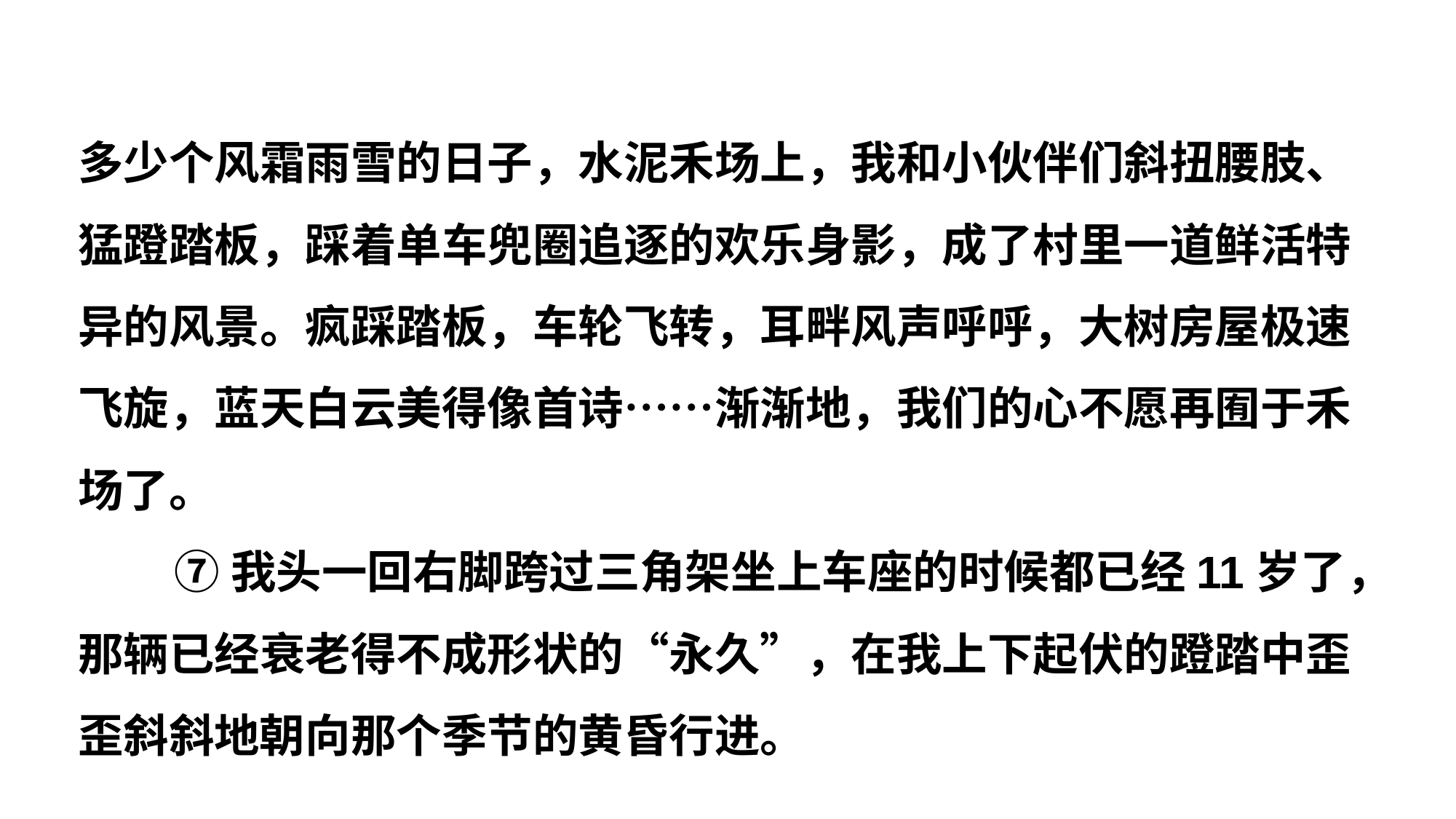

多少个风霜雨雪的日子，水泥禾场上，我和小伙伴们斜扭腰肢、猛蹬踏板，踩着单车兜圈追逐的欢乐身影，成了村里一道鲜活特异的风景。疯踩踏板，车轮飞转，耳畔风声呼呼，大树房屋极速飞旋，蓝天白云美得像首诗⋯⋯渐渐地，我们的心不愿再囿于禾场了。
⑦我头一回右脚跨过三角架坐上车座的时候都已经11岁了，那辆已经衰老得不成形状的“永久”，在我上下起伏的蹬踏中歪歪斜斜地朝向那个季节的黄昏行进。